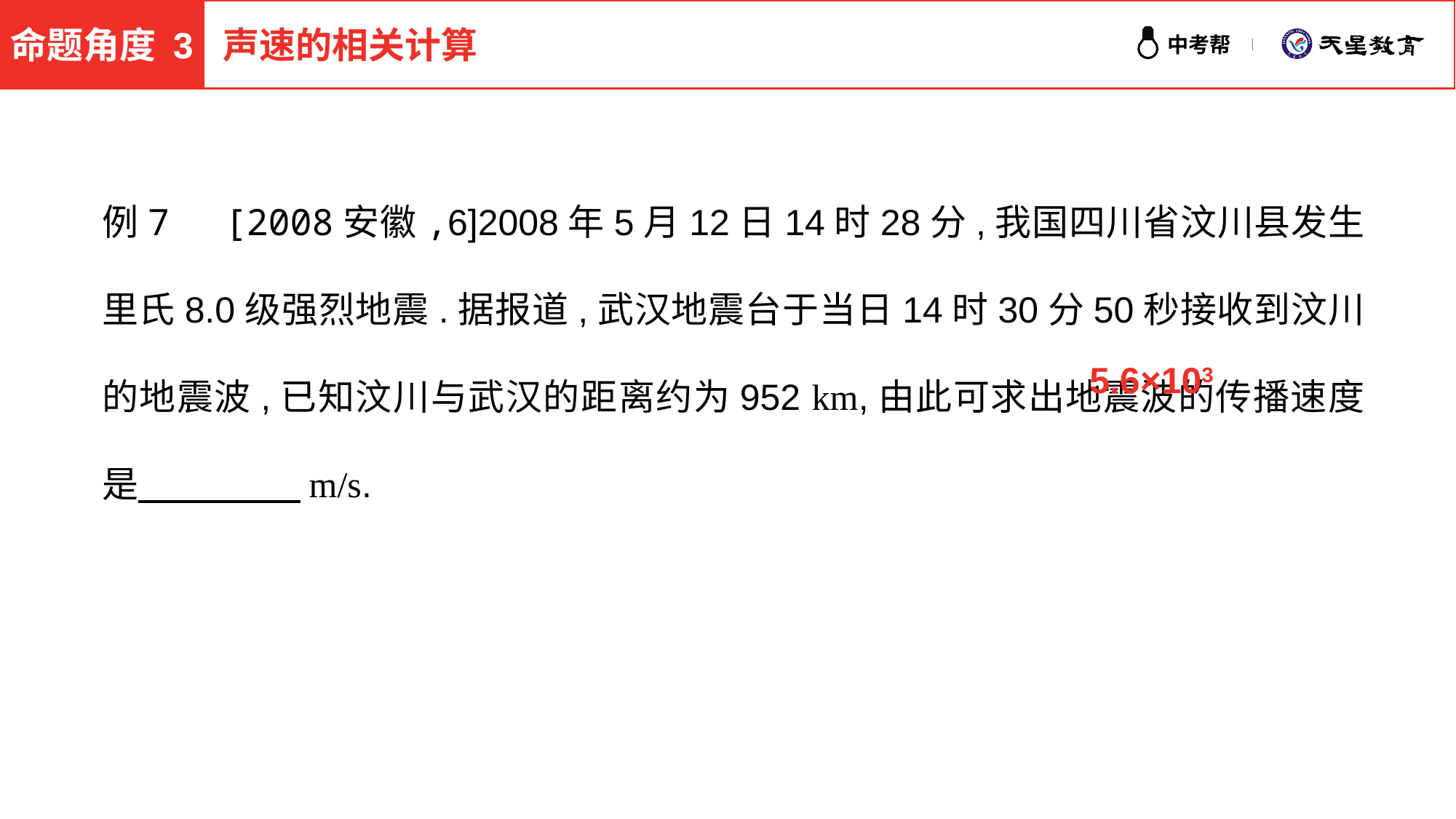

命题角度 3
声速的相关计算
例7　[2008安徽,6]2008年5月12日14时28分,我国四川省汶川县发生里氏8.0级强烈地震.据报道,武汉地震台于当日14时30分50秒接收到汶川的地震波,已知汶川与武汉的距离约为952 km,由此可求出地震波的传播速度是　　　  　m/s.
5.6×103